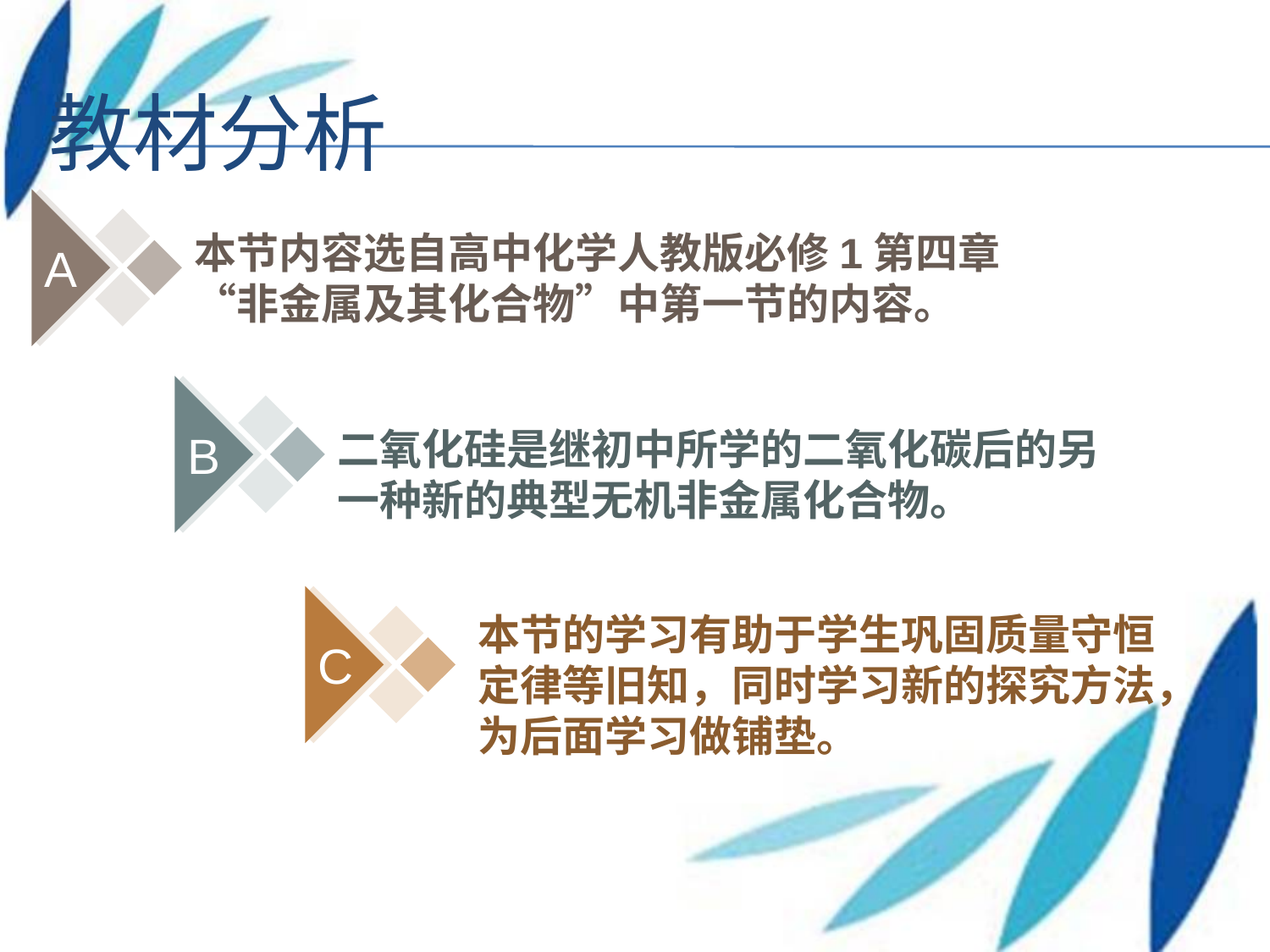

# 教材分析
本节内容选自高中化学人教版必修1第四章“非金属及其化合物”中第一节的内容。
A

二氧化硅是继初中所学的二氧化碳后的另一种新的典型无机非金属化合物。
B

C

本节的学习有助于学生巩固质量守恒定律等旧知，同时学习新的探究方法，为后面学习做铺垫。